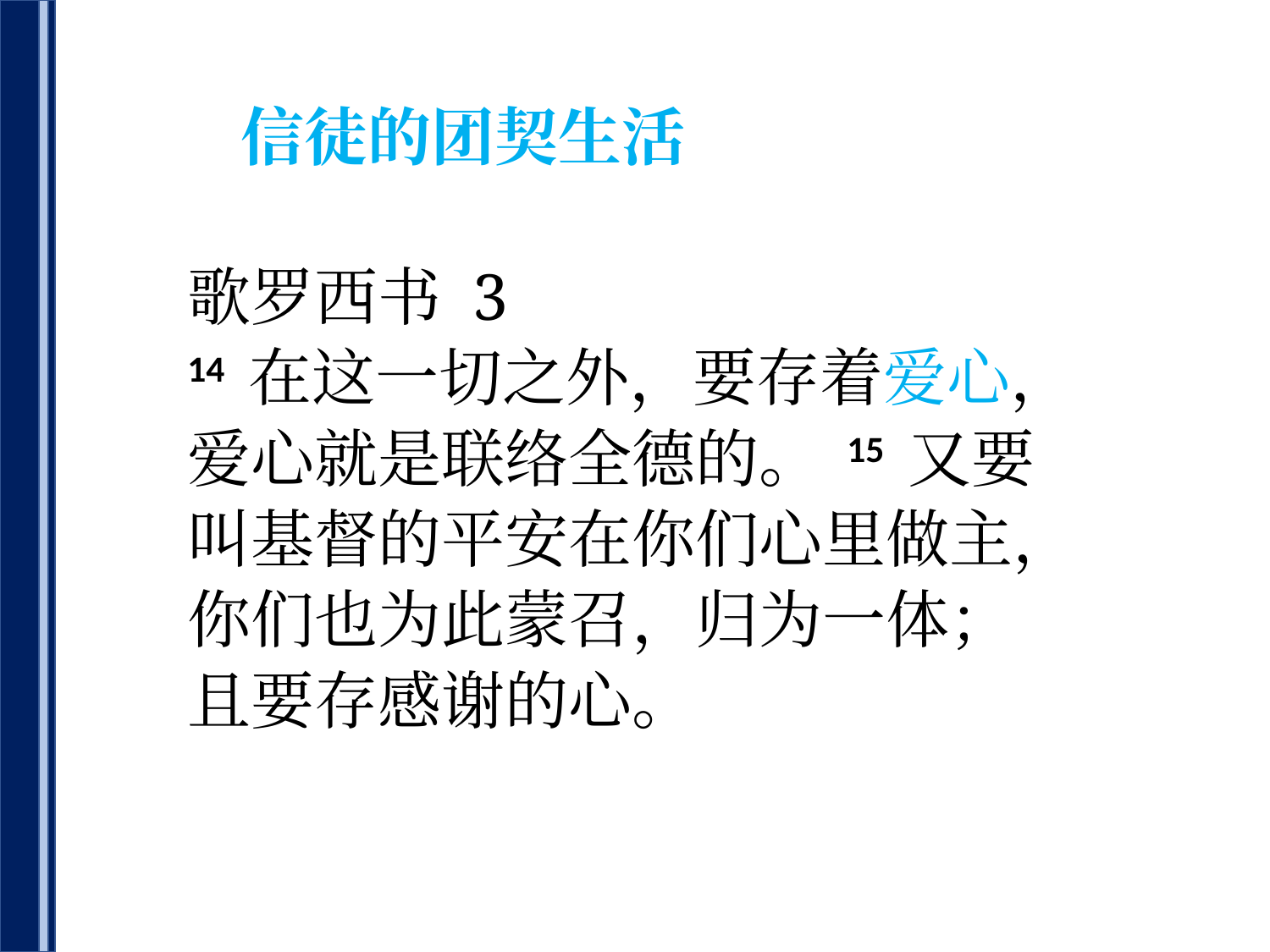

信徒的团契生活
歌罗西书 3
14 在这一切之外，要存着爱心，爱心就是联络全德的。 15 又要叫基督的平安在你们心里做主，你们也为此蒙召，归为一体；且要存感谢的心。